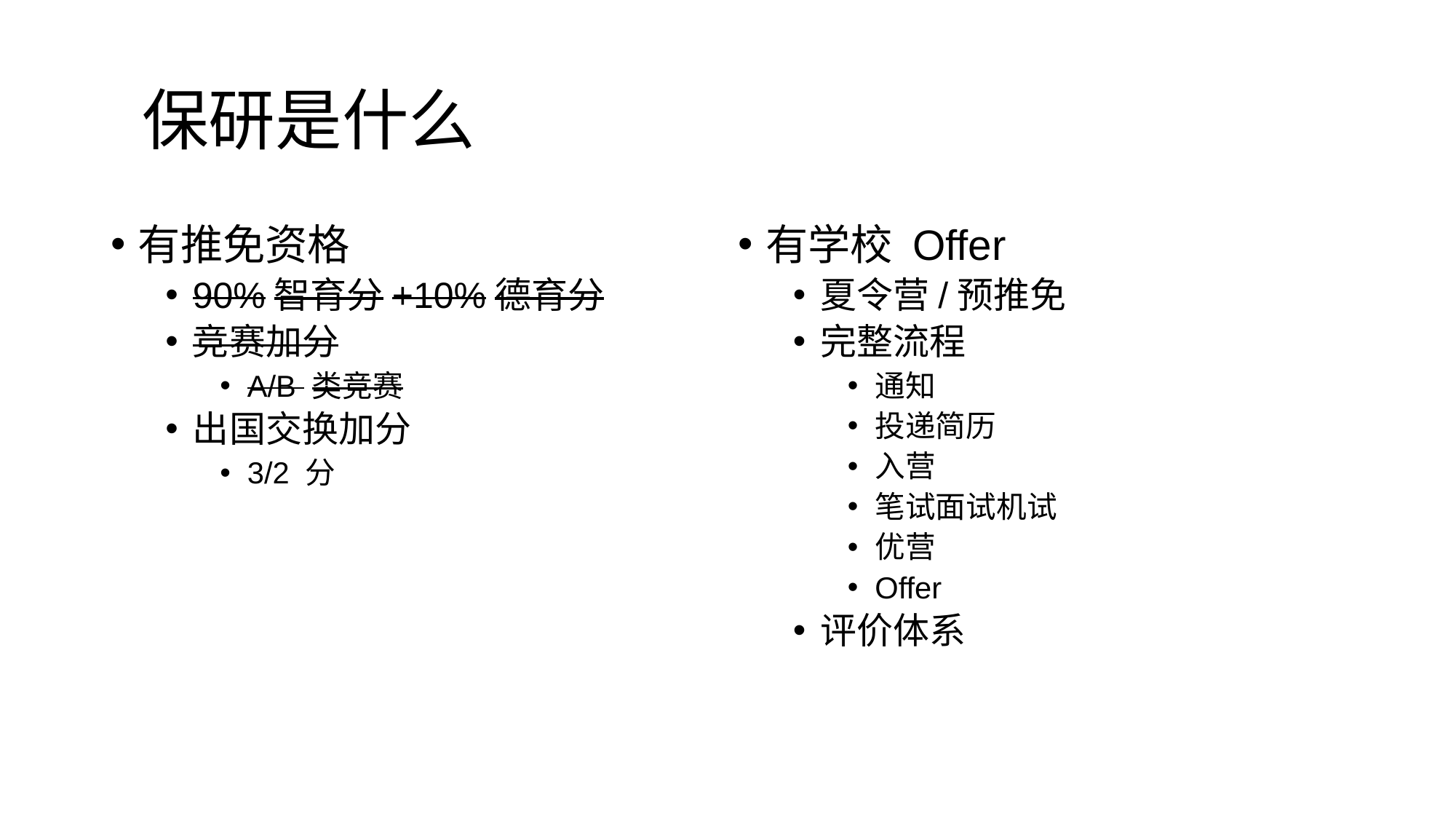

# 保研是什么
有推免资格
90%智育分+10%德育分
竞赛加分
A/B 类竞赛
出国交换加分
3/2 分
有学校 Offer
夏令营/预推免
完整流程
通知
投递简历
入营
笔试面试机试
优营
Offer
评价体系